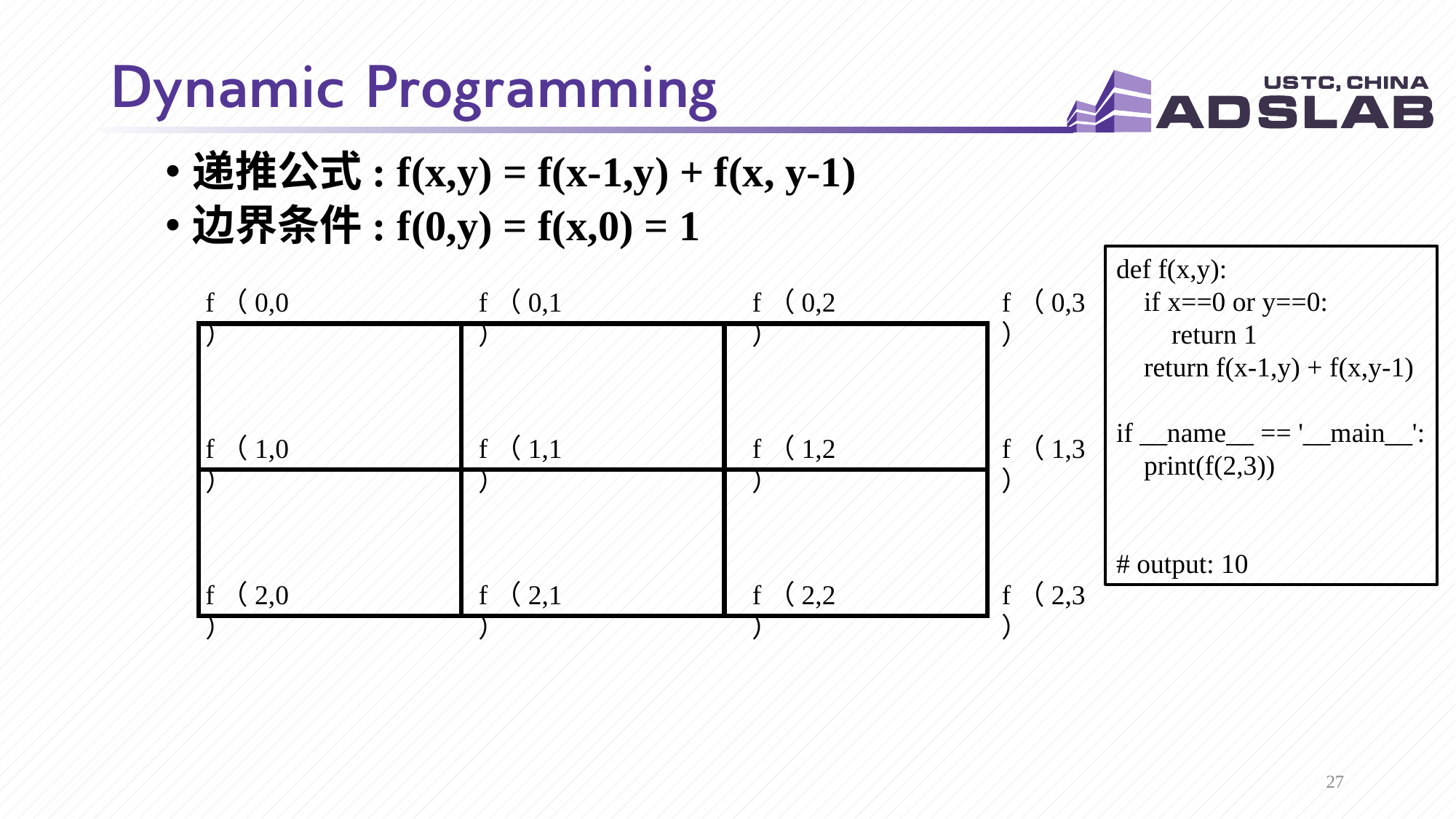

# Dynamic Programming
递推公式: f(x,y) = f(x-1,y) + f(x, y-1)
边界条件: f(0,y) = f(x,0) = 1
def f(x,y):
    if x==0 or y==0:
        return 1
    return f(x-1,y) + f(x,y-1)
if __name__ == '__main__':
    print(f(2,3))

# output: 10
f（0,0）
f（0,1）
f（0,2）
f（0,3）

f（1,0）
f（1,1）
f（1,2）
f（1,3）

f（2,0）
f（2,1）
f（2,2）
f（2,3）